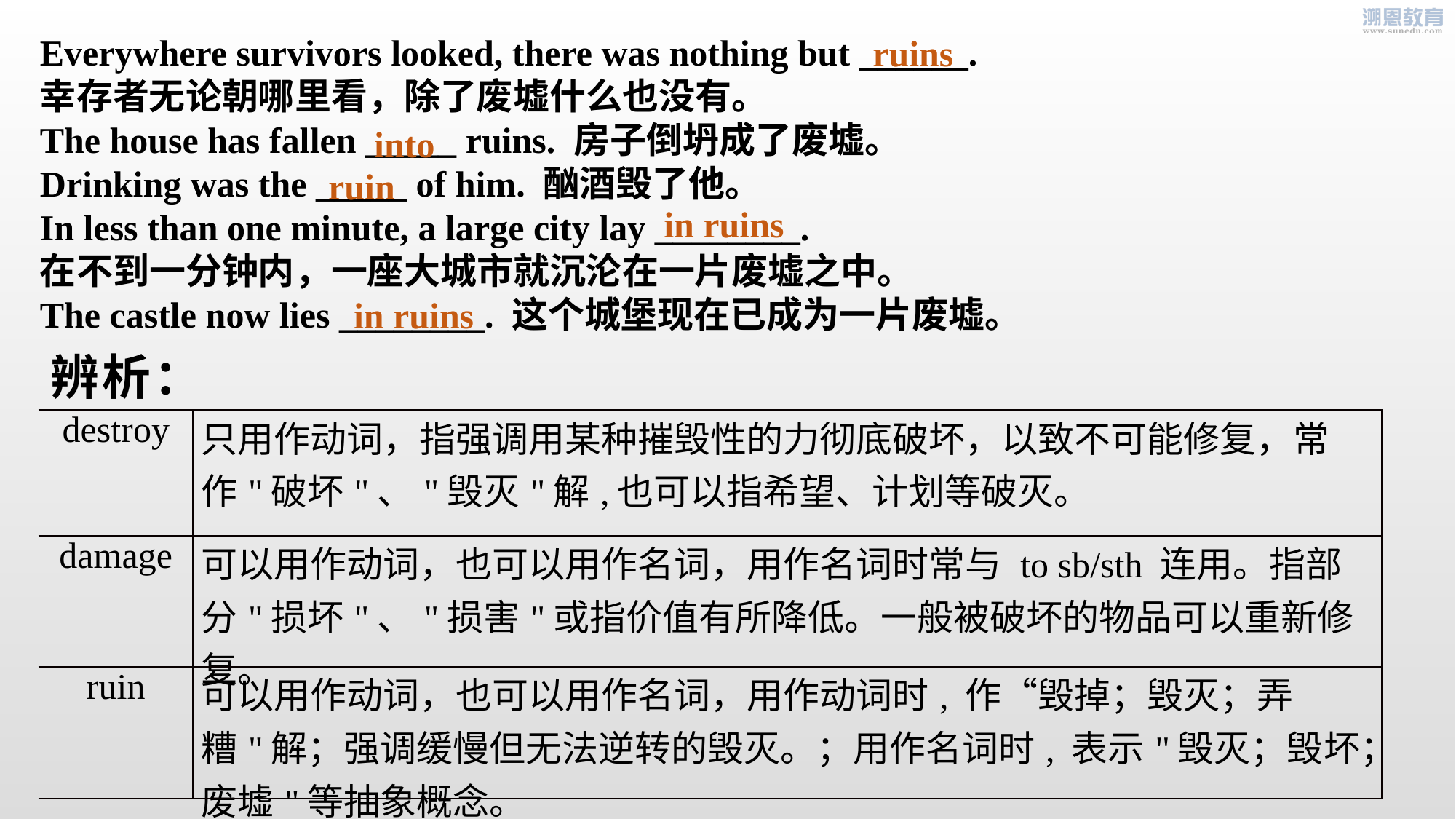

Everywhere survivors looked, there was nothing but ______.
幸存者无论朝哪里看，除了废墟什么也没有。
The house has fallen _____ ruins. 房子倒坍成了废墟。
Drinking was the _____ of him. 酗酒毁了他。
In less than one minute, a large city lay ________.
在不到一分钟内，一座大城市就沉沦在一片废墟之中。
The castle now lies ________. 这个城堡现在已成为一片废墟。

ruins
into
ruin
in ruins
in ruins
辨析：
| destroy | 只用作动词，指强调用某种摧毁性的力彻底破坏，以致不可能修复，常作"破坏"、"毁灭"解,也可以指希望、计划等破灭。 |
| --- | --- |
| damage | 可以用作动词，也可以用作名词，用作名词时常与 to sb/sth 连用。指部分"损坏"、"损害"或指价值有所降低。一般被破坏的物品可以重新修复。 |
| ruin | 可以用作动词，也可以用作名词，用作动词时, 作“毁掉；毁灭；弄糟"解；强调缓慢但无法逆转的毁灭。；用作名词时, 表示"毁灭；毁坏；废墟"等抽象概念。 |